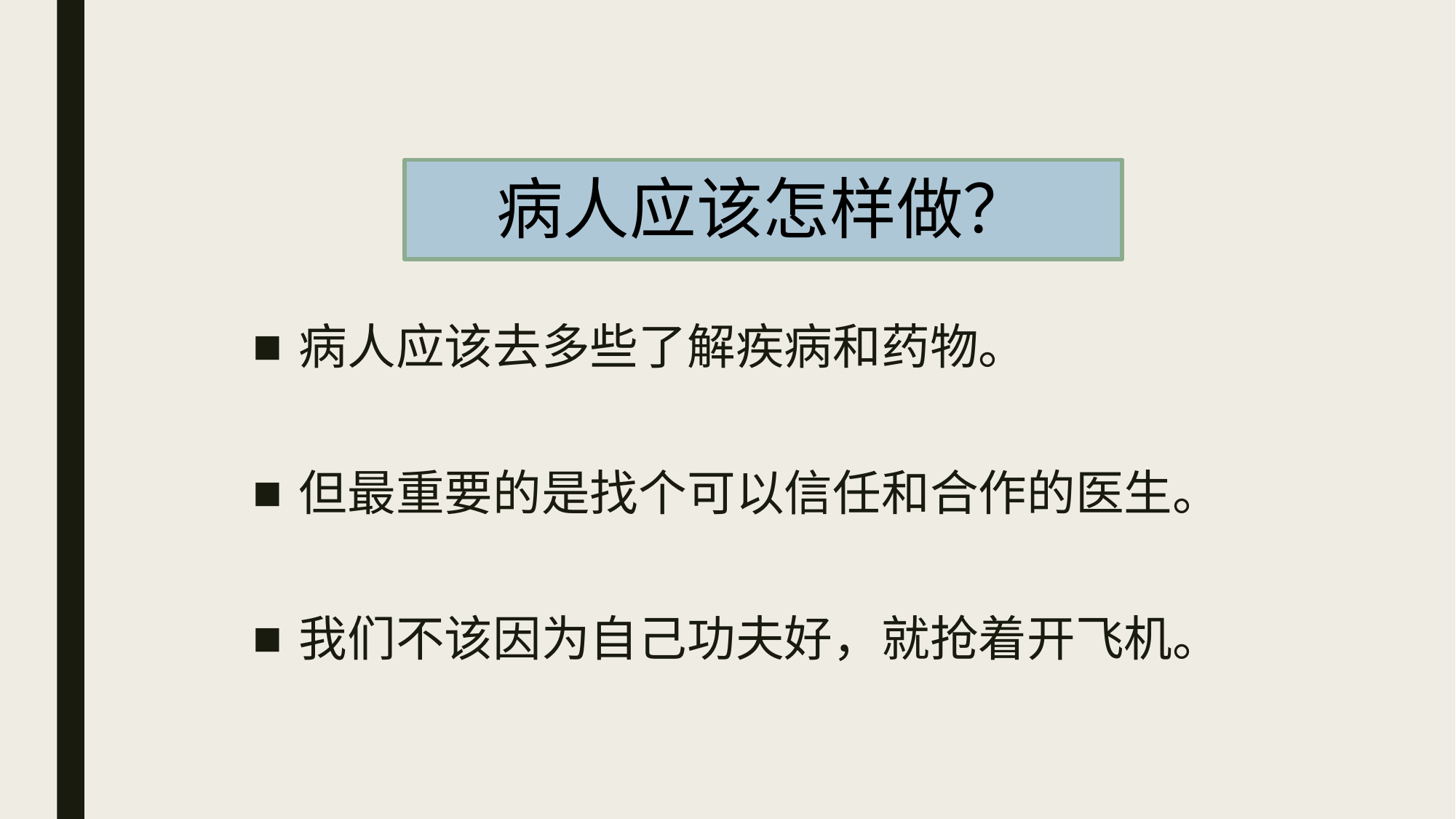

# 病人应该怎样做？
病人应该去多些了解疾病和药物。

但最重要的是找个可以信任和合作的医生。

我们不该因为自己功夫好，就抢着开飞机。